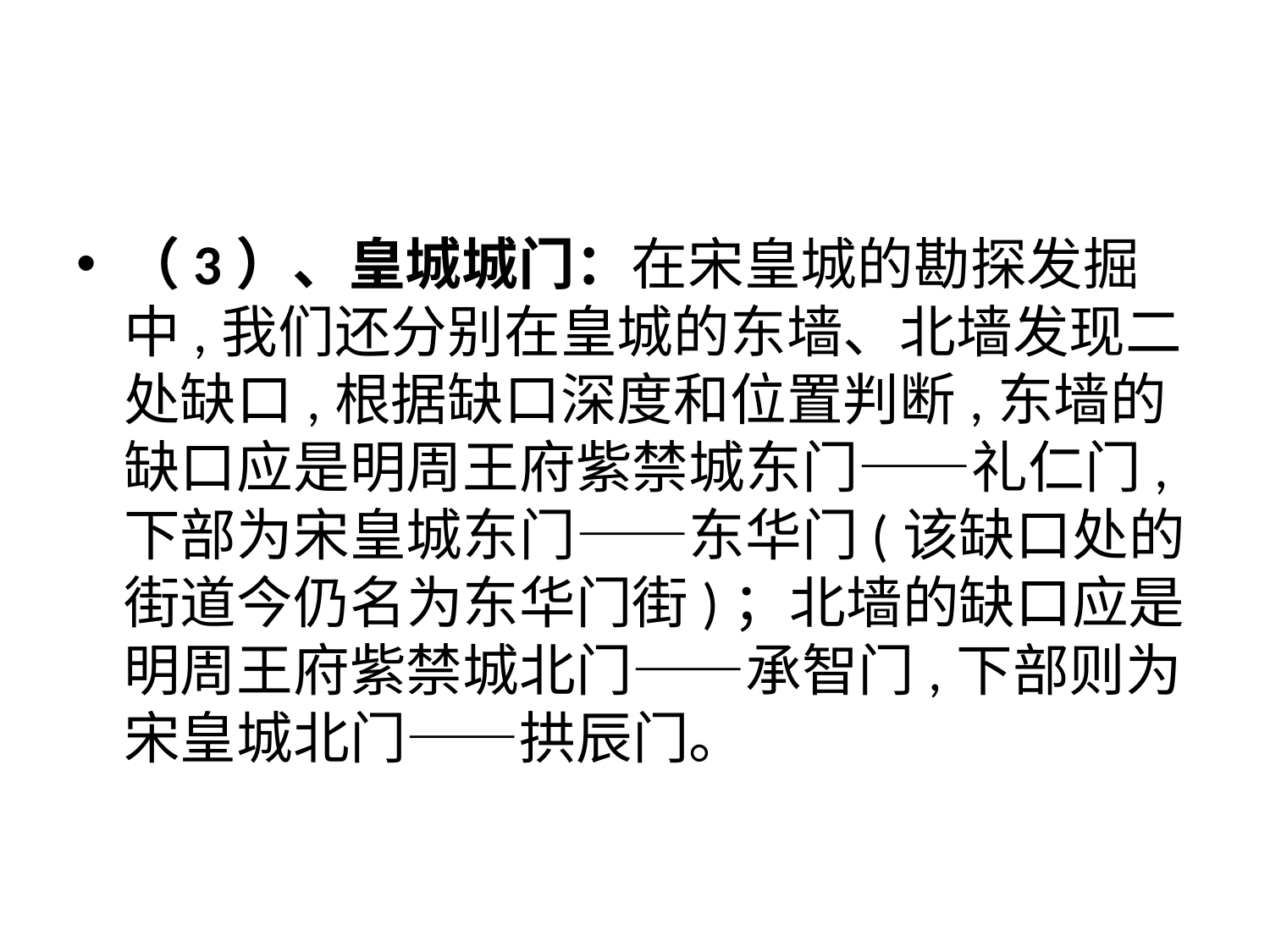

#
（3）、皇城城门：在宋皇城的勘探发掘中,我们还分别在皇城的东墙、北墙发现二处缺口,根据缺口深度和位置判断,东墙的缺口应是明周王府紫禁城东门——礼仁门,下部为宋皇城东门——东华门(该缺口处的街道今仍名为东华门街)；北墙的缺口应是明周王府紫禁城北门——承智门,下部则为宋皇城北门——拱辰门。